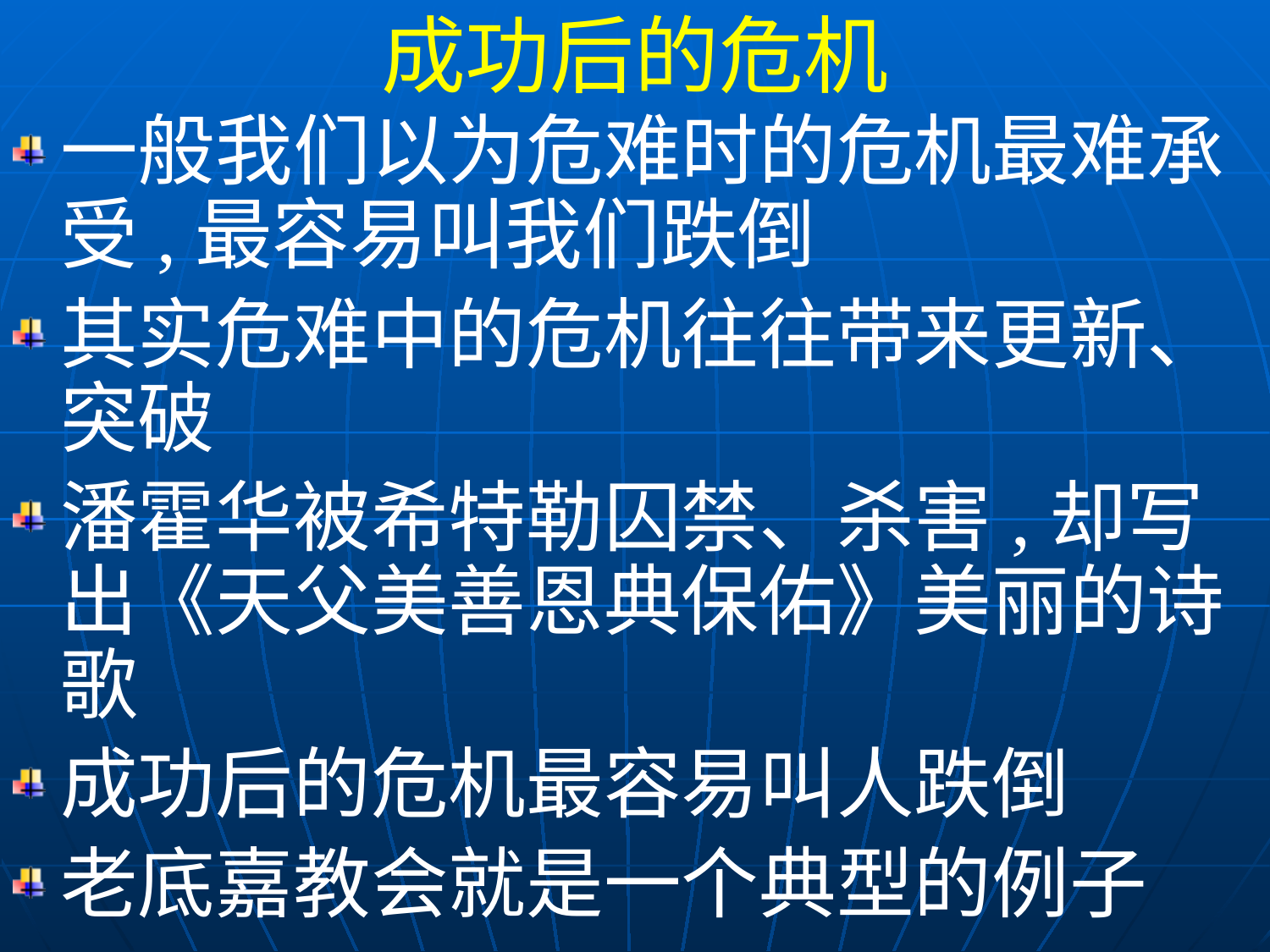

成功后的危机
一般我们以为危难时的危机最难承受,最容易叫我们跌倒
其实危难中的危机往往带来更新、突破
潘霍华被希特勒囚禁、杀害,却写出《天父美善恩典保佑》美丽的诗歌
成功后的危机最容易叫人跌倒
老底嘉教会就是一个典型的例子